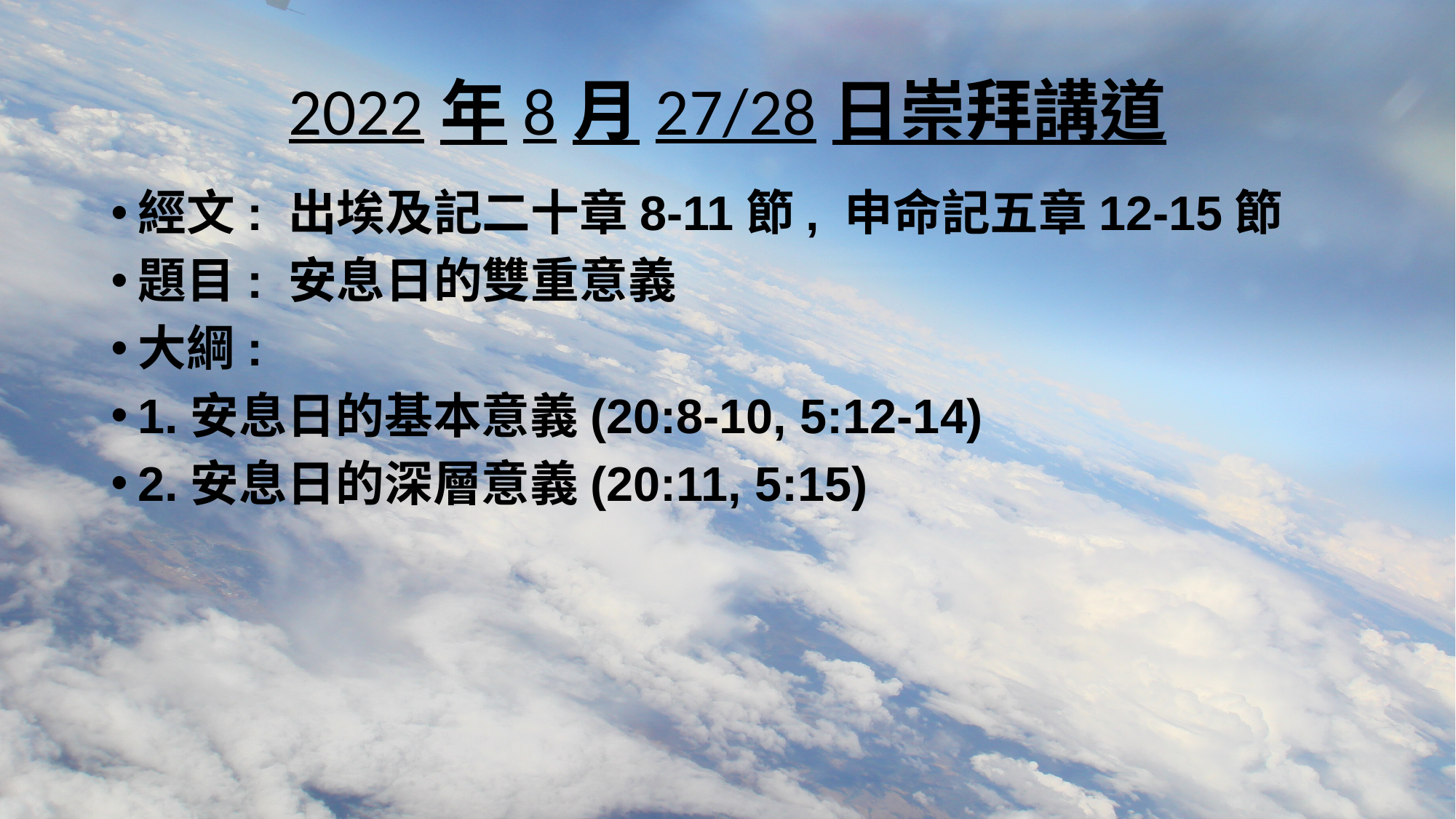

# 2022年8月27/28日崇拜講道
經文: 出埃及記二十章8-11節, 申命記五章12-15節
題目: 安息日的雙重意義
大綱:
1.安息日的基本意義(20:8-10, 5:12-14)
2.安息日的深層意義(20:11, 5:15)